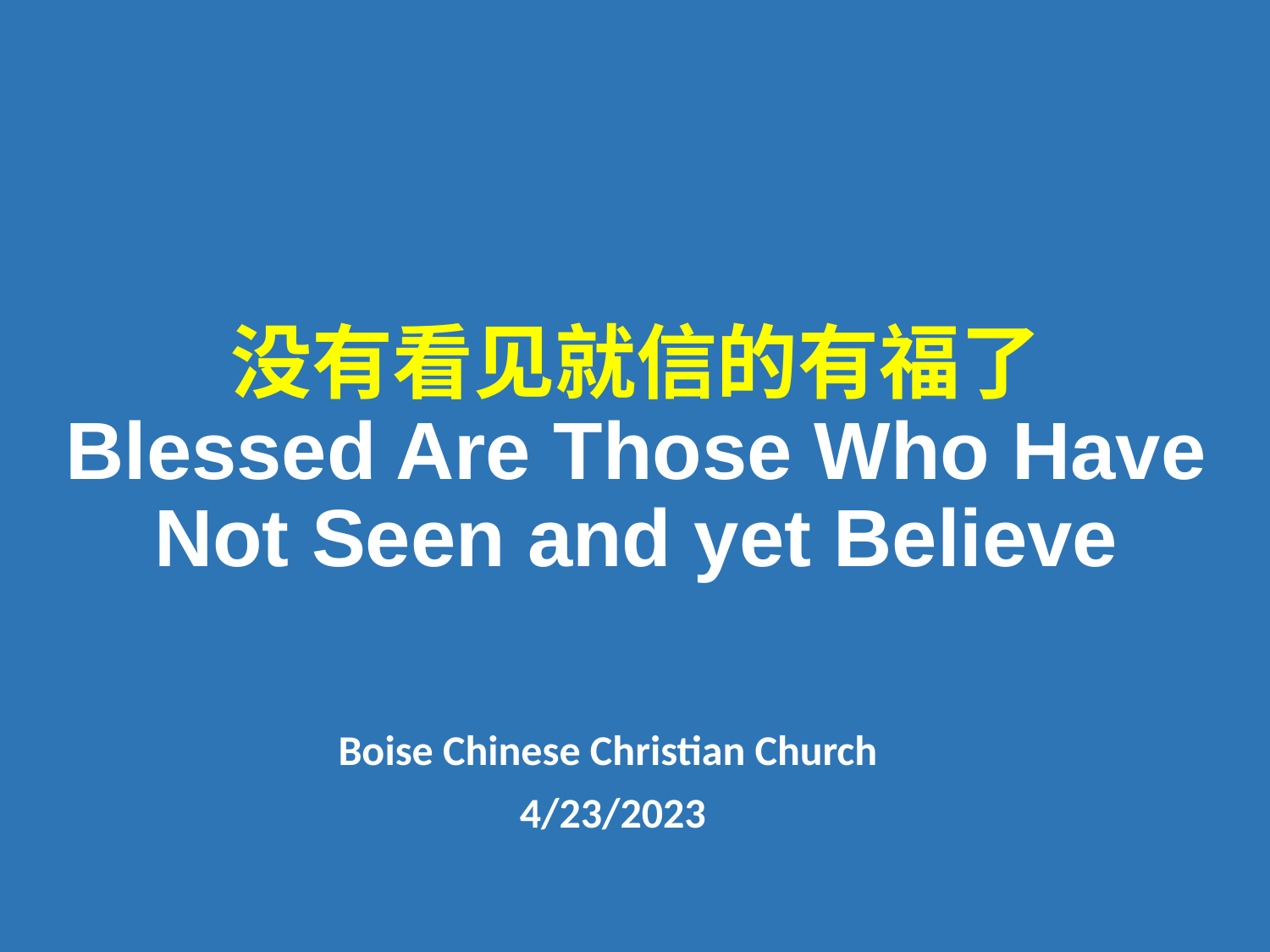

# 没有看见就信的有福了 Blessed Are Those Who Have Not Seen and yet Believe
Boise Chinese Christian Church
4/23/2023